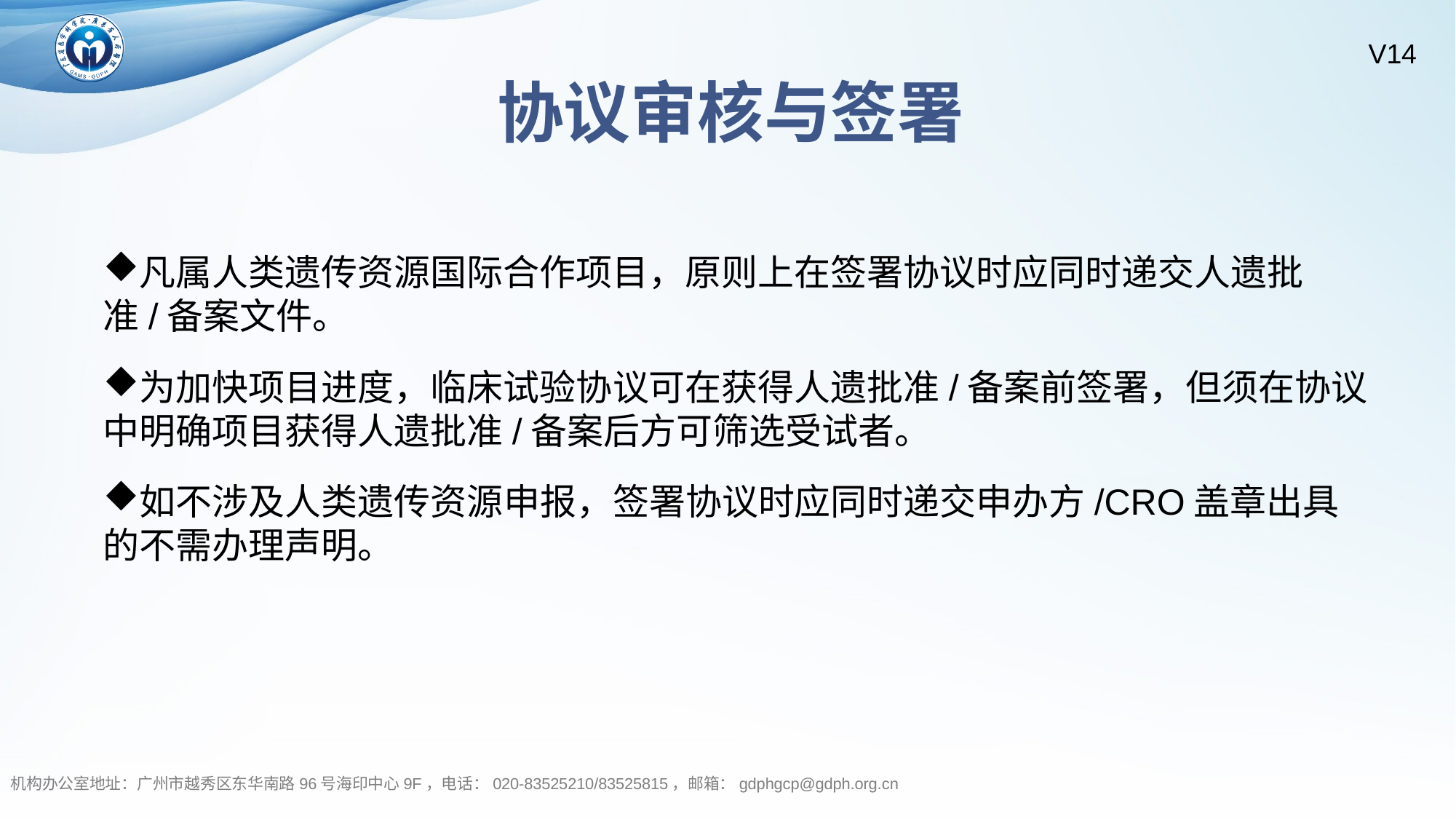

协议审核与签署
凡属人类遗传资源国际合作项目，原则上在签署协议时应同时递交人遗批准/备案文件。
为加快项目进度，临床试验协议可在获得人遗批准/备案前签署，但须在协议中明确项目获得人遗批准/备案后方可筛选受试者。
如不涉及人类遗传资源申报，签署协议时应同时递交申办方/CRO盖章出具的不需办理声明。
机构办公室地址：广州市越秀区东华南路96号海印中心9F，电话：020-83525210/83525815，邮箱：gdphgcp@gdph.org.cn
18